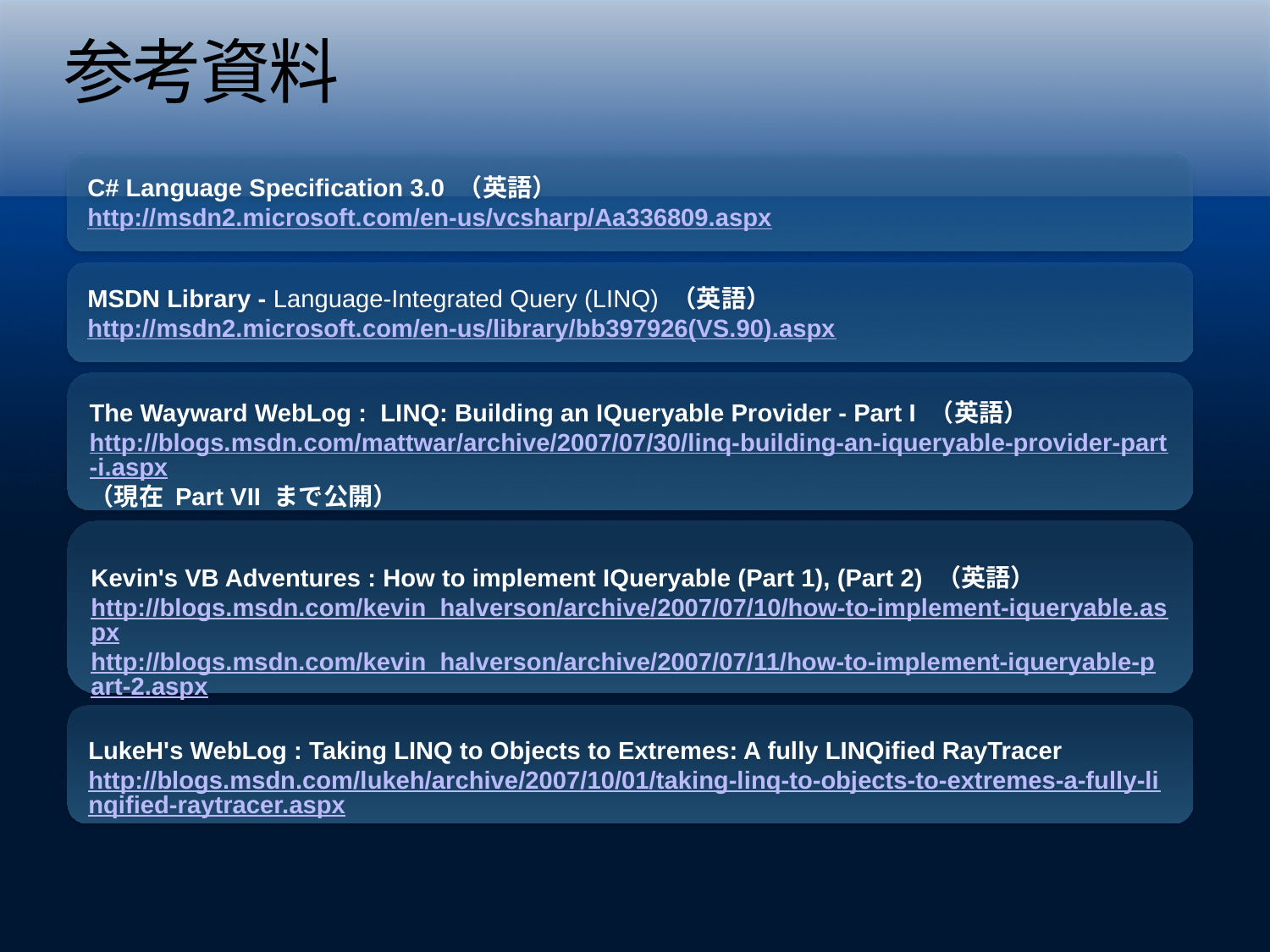

# 参考資料
C# Language Specification 3.0 （英語）
http://msdn2.microsoft.com/en-us/vcsharp/Aa336809.aspx
MSDN Library - Language-Integrated Query (LINQ) （英語）
http://msdn2.microsoft.com/en-us/library/bb397926(VS.90).aspx
The Wayward WebLog :  LINQ: Building an IQueryable Provider - Part I （英語）
http://blogs.msdn.com/mattwar/archive/2007/07/30/linq-building-an-iqueryable-provider-part-i.aspx
（現在 Part VII まで公開）
Kevin's VB Adventures : How to implement IQueryable (Part 1), (Part 2) （英語）
http://blogs.msdn.com/kevin_halverson/archive/2007/07/10/how-to-implement-iqueryable.aspx
http://blogs.msdn.com/kevin_halverson/archive/2007/07/11/how-to-implement-iqueryable-part-2.aspx
LukeH's WebLog : Taking LINQ to Objects to Extremes: A fully LINQified RayTracer
http://blogs.msdn.com/lukeh/archive/2007/10/01/taking-linq-to-objects-to-extremes-a-fully-linqified-raytracer.aspx